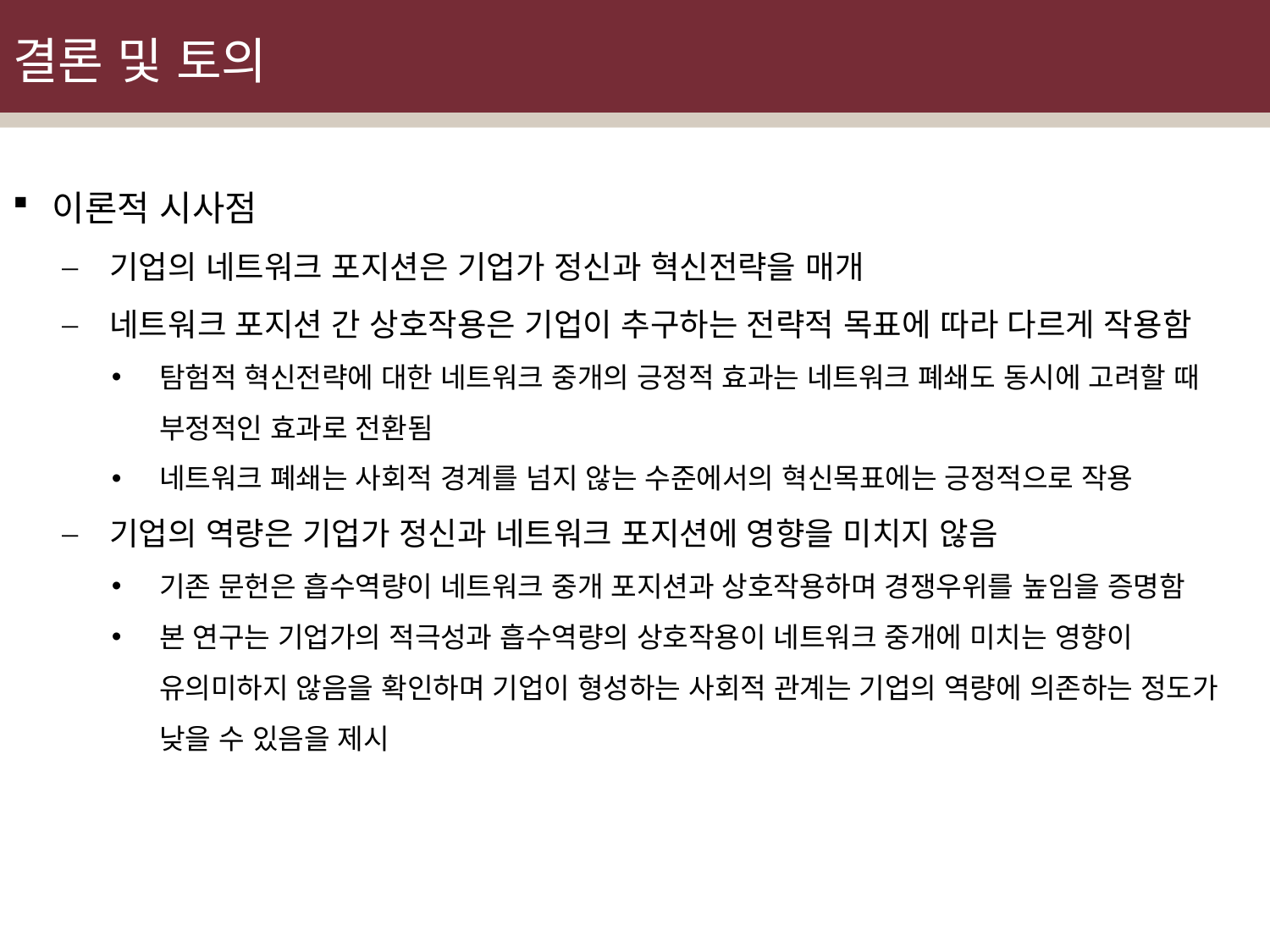

# 결론 및 토의

이론적 시사점
기업의 네트워크 포지션은 기업가 정신과 혁신전략을 매개
네트워크 포지션 간 상호작용은 기업이 추구하는 전략적 목표에 따라 다르게 작용함
탐험적 혁신전략에 대한 네트워크 중개의 긍정적 효과는 네트워크 폐쇄도 동시에 고려할 때 부정적인 효과로 전환됨
네트워크 폐쇄는 사회적 경계를 넘지 않는 수준에서의 혁신목표에는 긍정적으로 작용
기업의 역량은 기업가 정신과 네트워크 포지션에 영향을 미치지 않음
기존 문헌은 흡수역량이 네트워크 중개 포지션과 상호작용하며 경쟁우위를 높임을 증명함
본 연구는 기업가의 적극성과 흡수역량의 상호작용이 네트워크 중개에 미치는 영향이 유의미하지 않음을 확인하며 기업이 형성하는 사회적 관계는 기업의 역량에 의존하는 정도가 낮을 수 있음을 제시